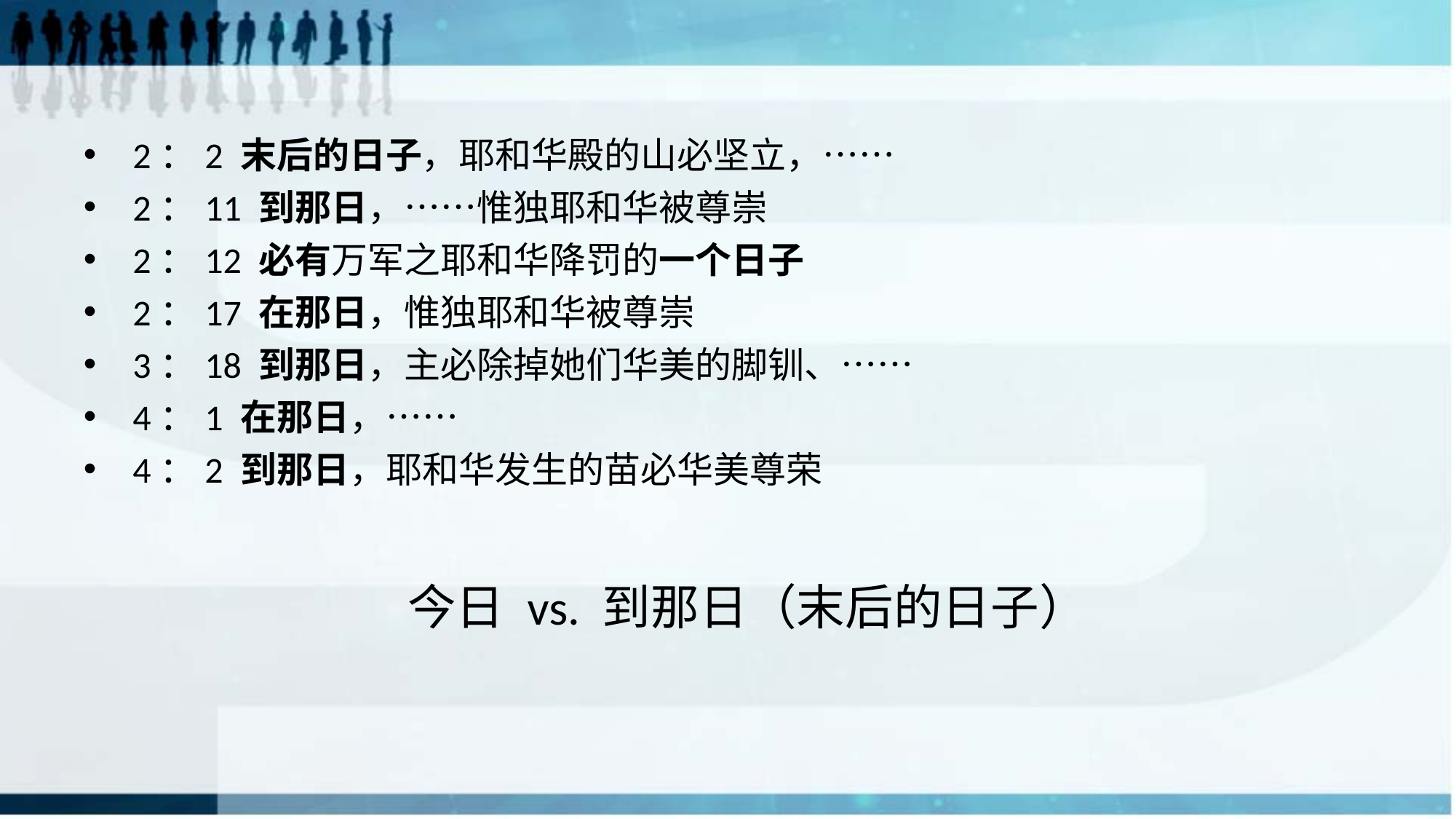

2：2 末后的日子，耶和华殿的山必坚立，……
2：11 到那日，……惟独耶和华被尊崇
2：12 必有万军之耶和华降罚的一个日子
2：17 在那日，惟独耶和华被尊崇
3：18 到那日，主必除掉她们华美的脚钏、……
4：1 在那日，……
4：2 到那日，耶和华发生的苗必华美尊荣
# 今日 vs. 到那日（末后的日子）